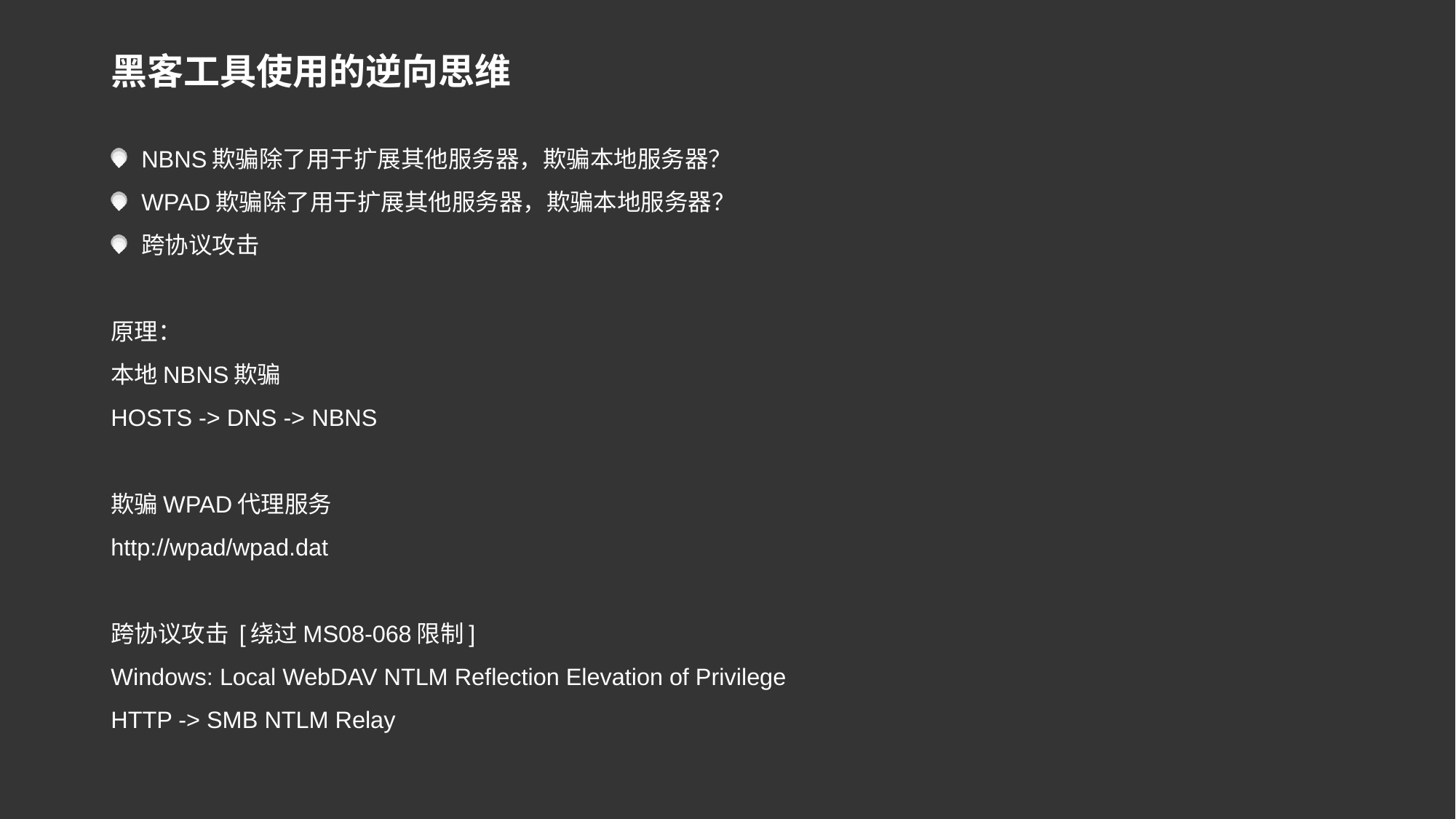

# 黑客工具使用的逆向思维
NBNS欺骗除了用于扩展其他服务器，欺骗本地服务器？
WPAD欺骗除了用于扩展其他服务器，欺骗本地服务器？
跨协议攻击

原理：
本地NBNS欺骗
HOSTS -> DNS -> NBNS

欺骗WPAD代理服务
http://wpad/wpad.dat

跨协议攻击 [绕过MS08-068限制]
Windows: Local WebDAV NTLM Reflection Elevation of Privilege
HTTP -> SMB NTLM Relay